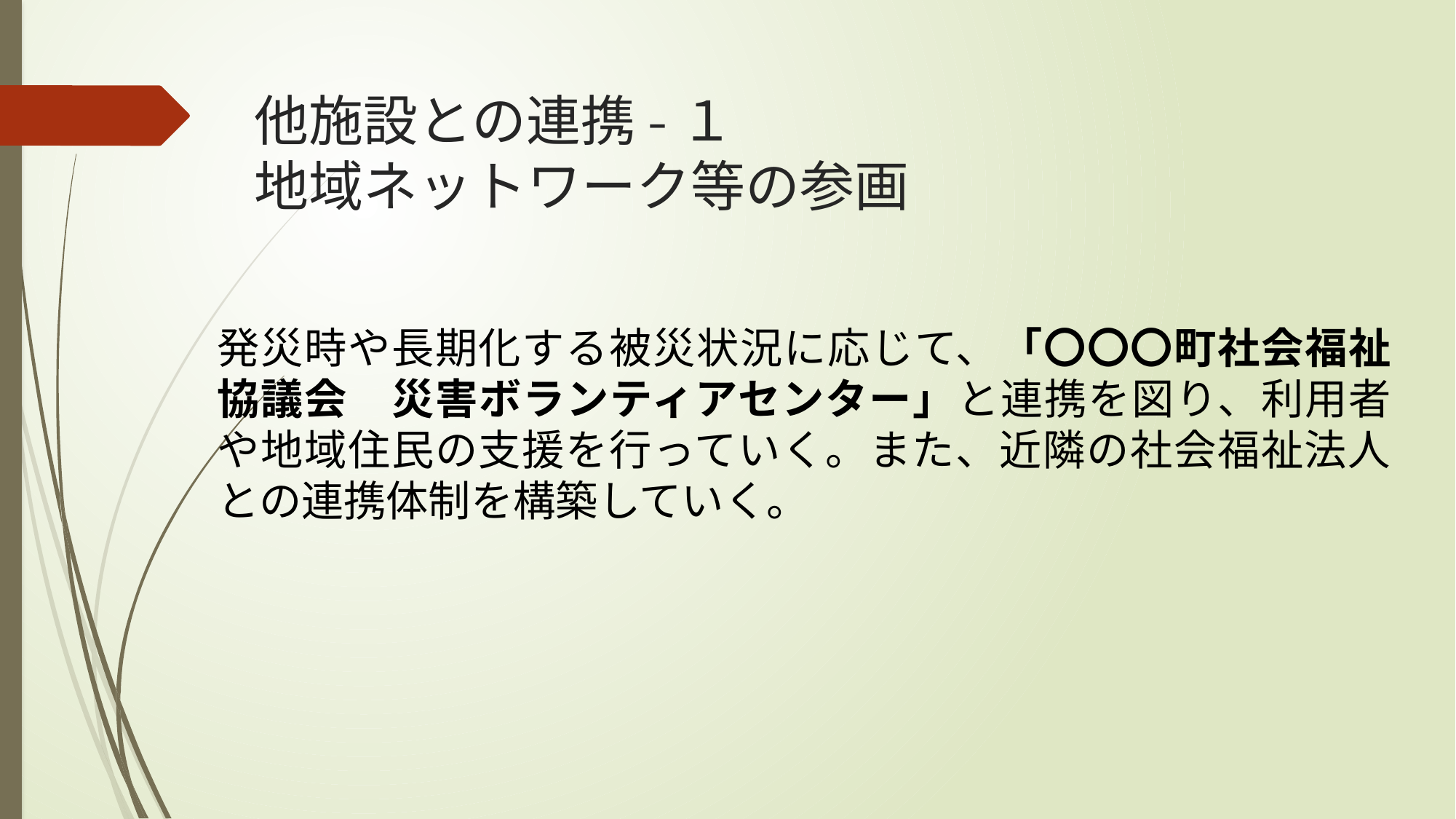

# 他施設との連携-１　 地域ネットワーク等の参画
発災時や長期化する被災状況に応じて、「〇〇〇町社会福祉協議会　災害ボランティアセンター」と連携を図り、利用者や地域住民の支援を行っていく。また、近隣の社会福祉法人との連携体制を構築していく。